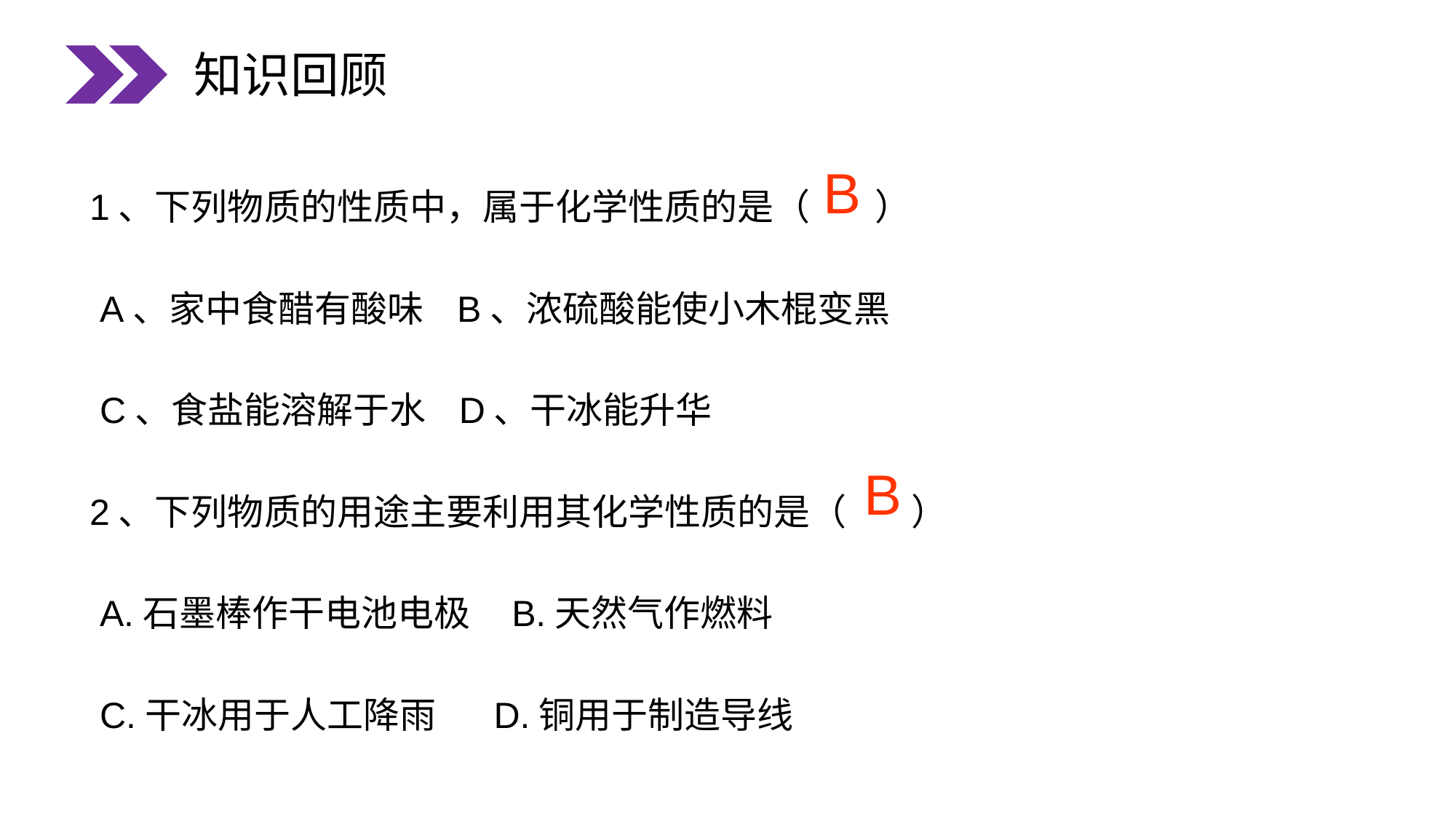

知识回顾
知识回顾
1、下列物质的性质中，属于化学性质的是（        ）
 A、家中食醋有酸味   B、浓硫酸能使小木棍变黑
 C、食盐能溶解于水   D、干冰能升华
2、下列物质的用途主要利用其化学性质的是（        ）
 A.石墨棒作干电池电极    B.天然气作燃料
 C.干冰用于人工降雨      D.铜用于制造导线
B
B